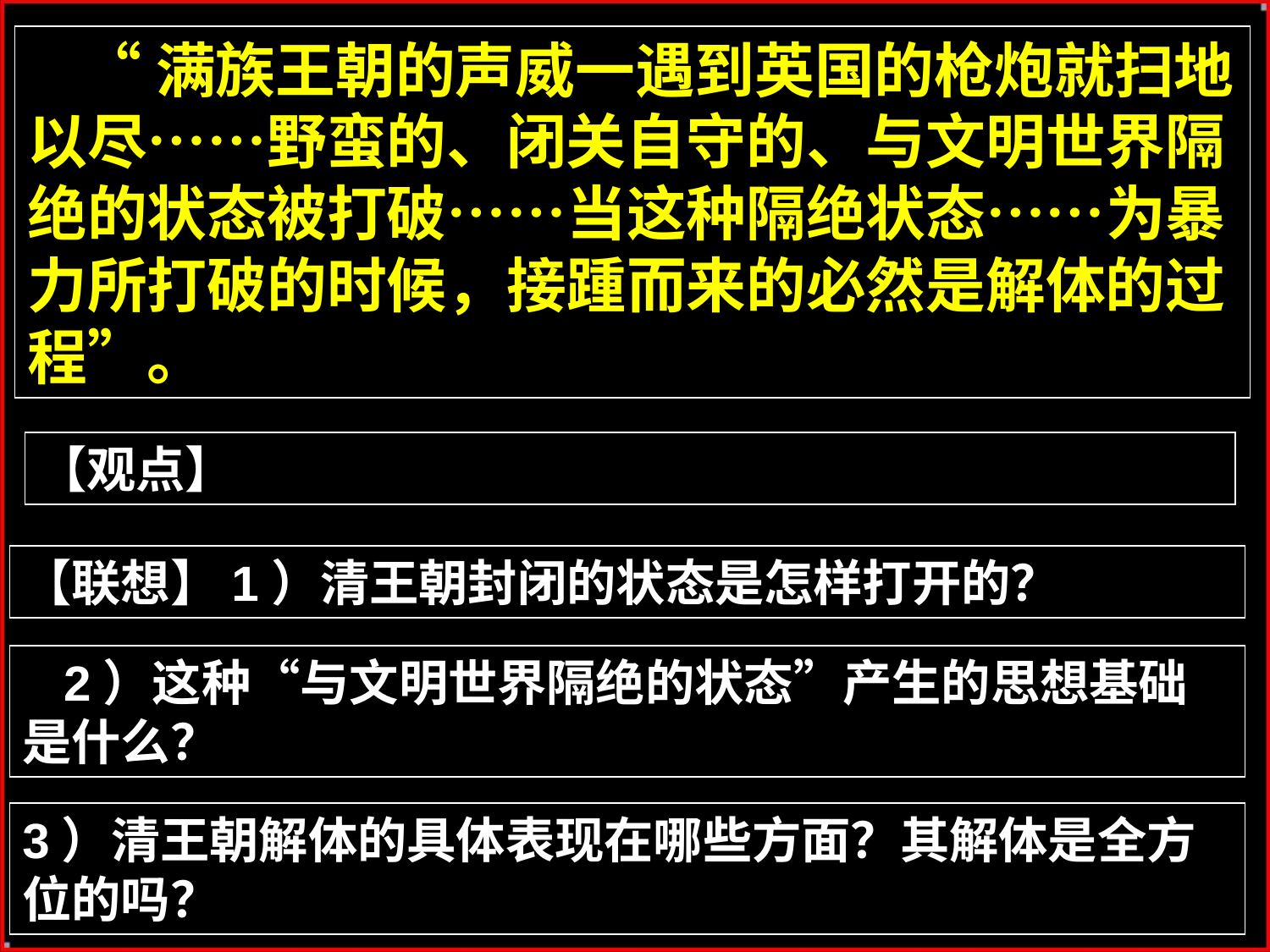

“满族王朝的声威一遇到英国的枪炮就扫地以尽……野蛮的、闭关自守的、与文明世界隔绝的状态被打破……当这种隔绝状态……为暴力所打破的时候，接踵而来的必然是解体的过程”。
【观点】
【联想】1）清王朝封闭的状态是怎样打开的？
   2）这种“与文明世界隔绝的状态”产生的思想基础是什么？
3）清王朝解体的具体表现在哪些方面？其解体是全方位的吗？